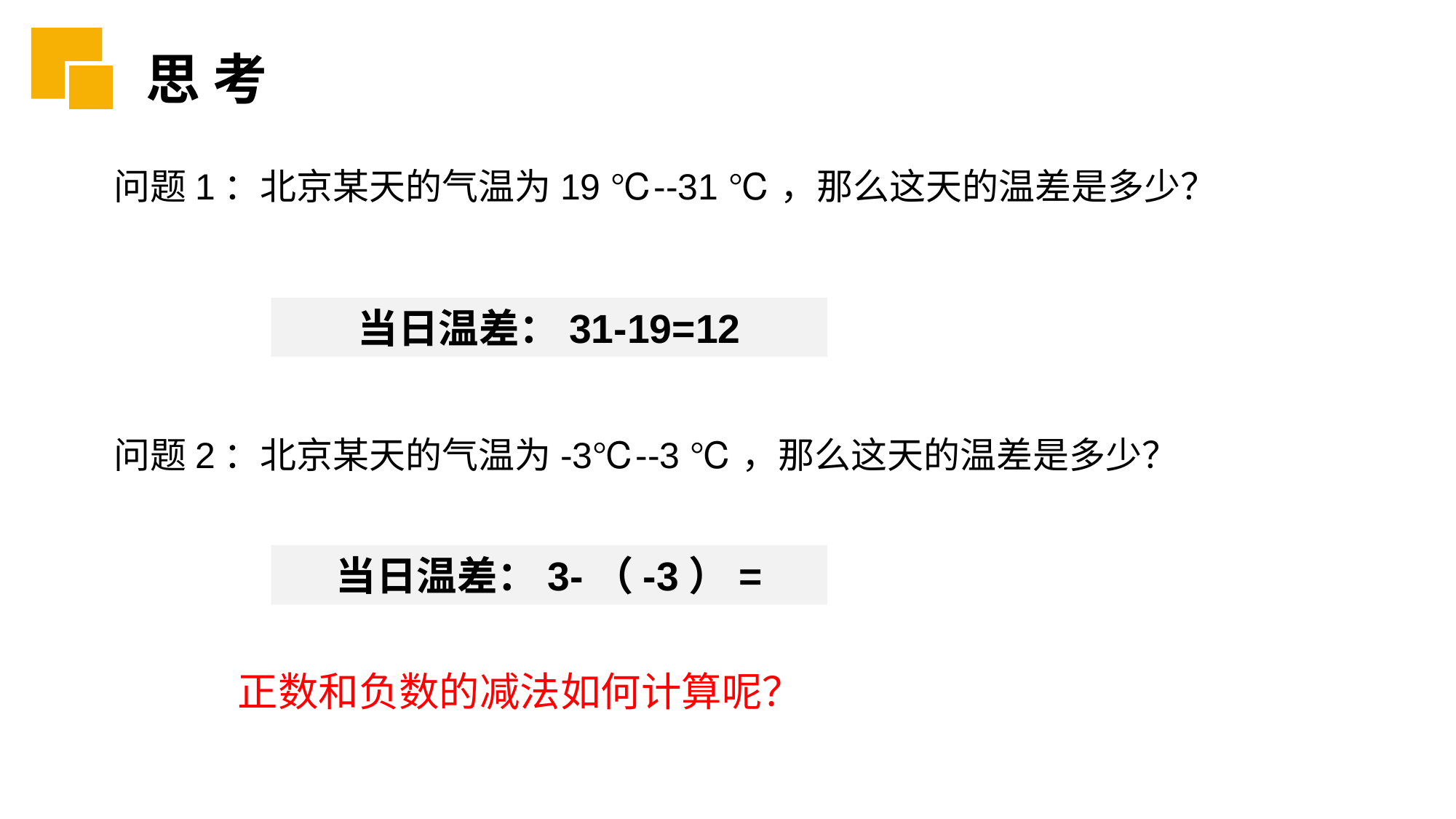

思 考
问题1：北京某天的气温为19 ℃--31 ℃，那么这天的温差是多少？
当日温差：31-19=12
问题2：北京某天的气温为-3℃--3 ℃，那么这天的温差是多少？
当日温差：3-（-3）=
正数和负数的减法如何计算呢？